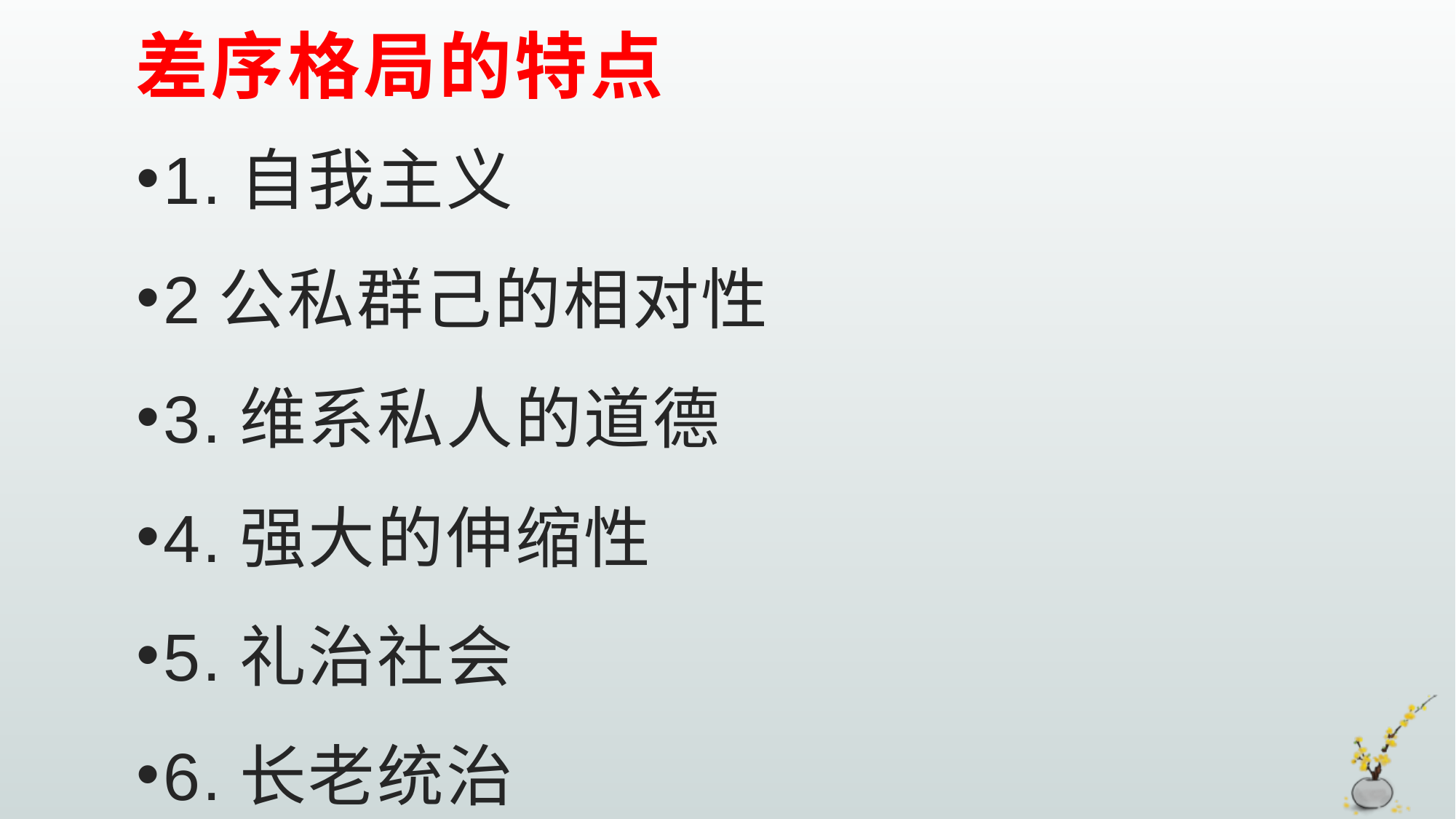

# 差序格局的特点
1.自我主义
2公私群己的相对性
3.维系私人的道德
4.强大的伸缩性
5.礼治社会
6.长老统治